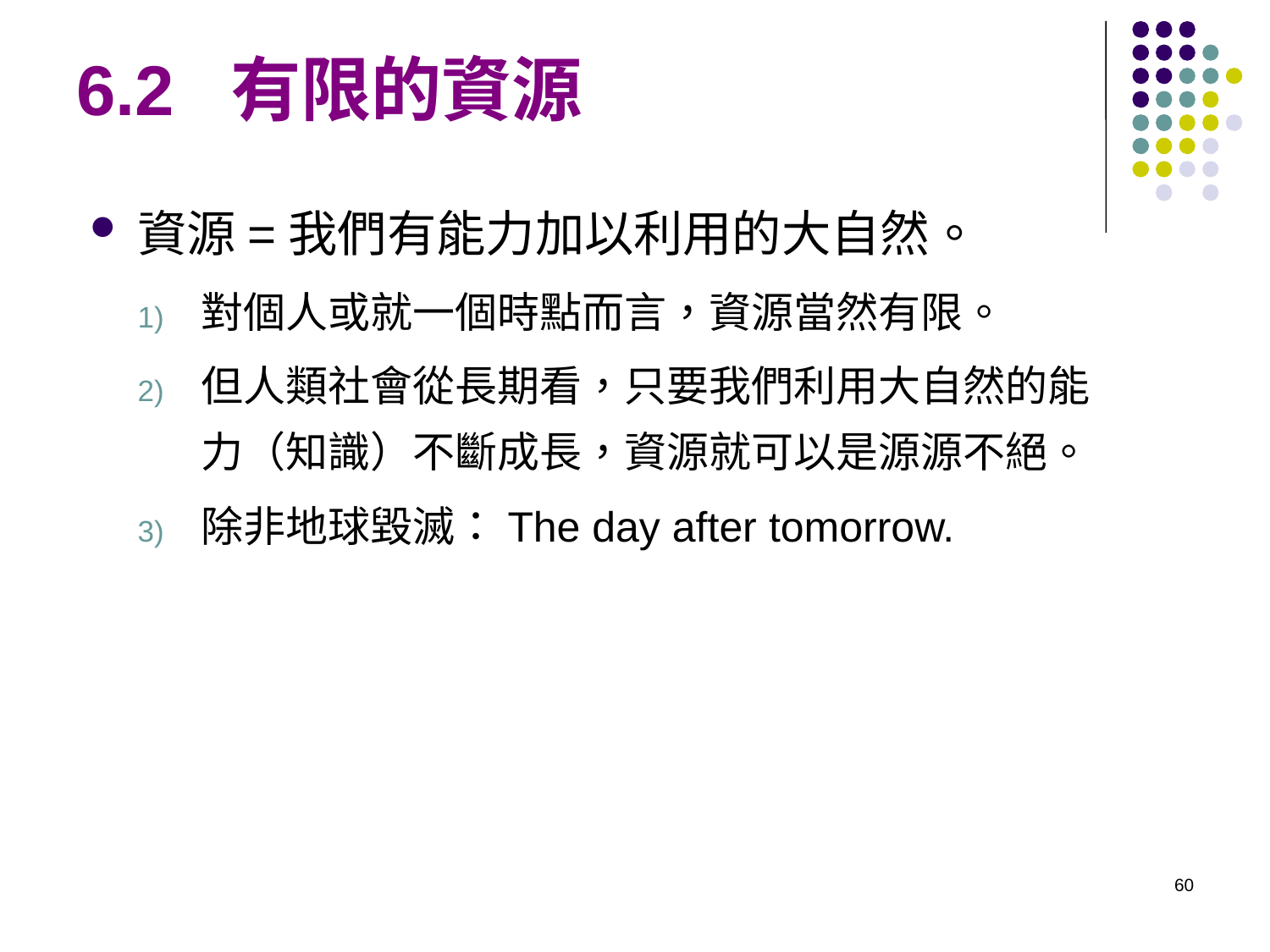

# 6.2  有限的資源
資源=我們有能力加以利用的大自然。
對個人或就一個時點而言，資源當然有限。
但人類社會從長期看，只要我們利用大自然的能力（知識）不斷成長，資源就可以是源源不絕。
除非地球毀滅：The day after tomorrow.

60